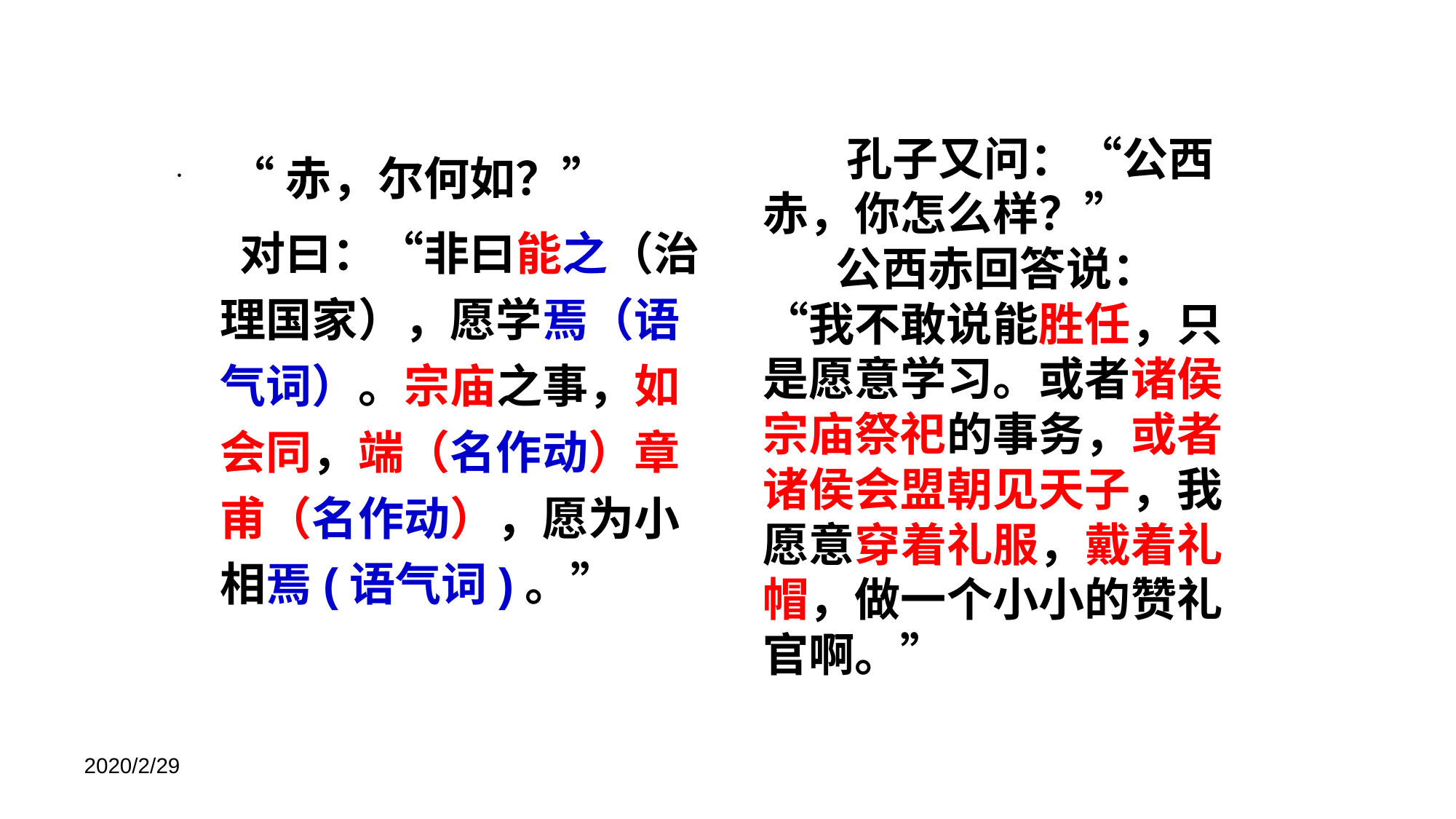

孔子又问：“公西赤，你怎么样？”
      公西赤回答说：“我不敢说能胜任，只是愿意学习。或者诸侯宗庙祭祀的事务，或者诸侯会盟朝见天子，我愿意穿着礼服，戴着礼帽，做一个小小的赞礼官啊。”
   “赤，尔何如？”
     对曰：“非曰能之（治理国家），愿学焉（语气词）。宗庙之事，如会同，端（名作动）章甫（名作动），愿为小相焉(语气词)。”

2020/2/29